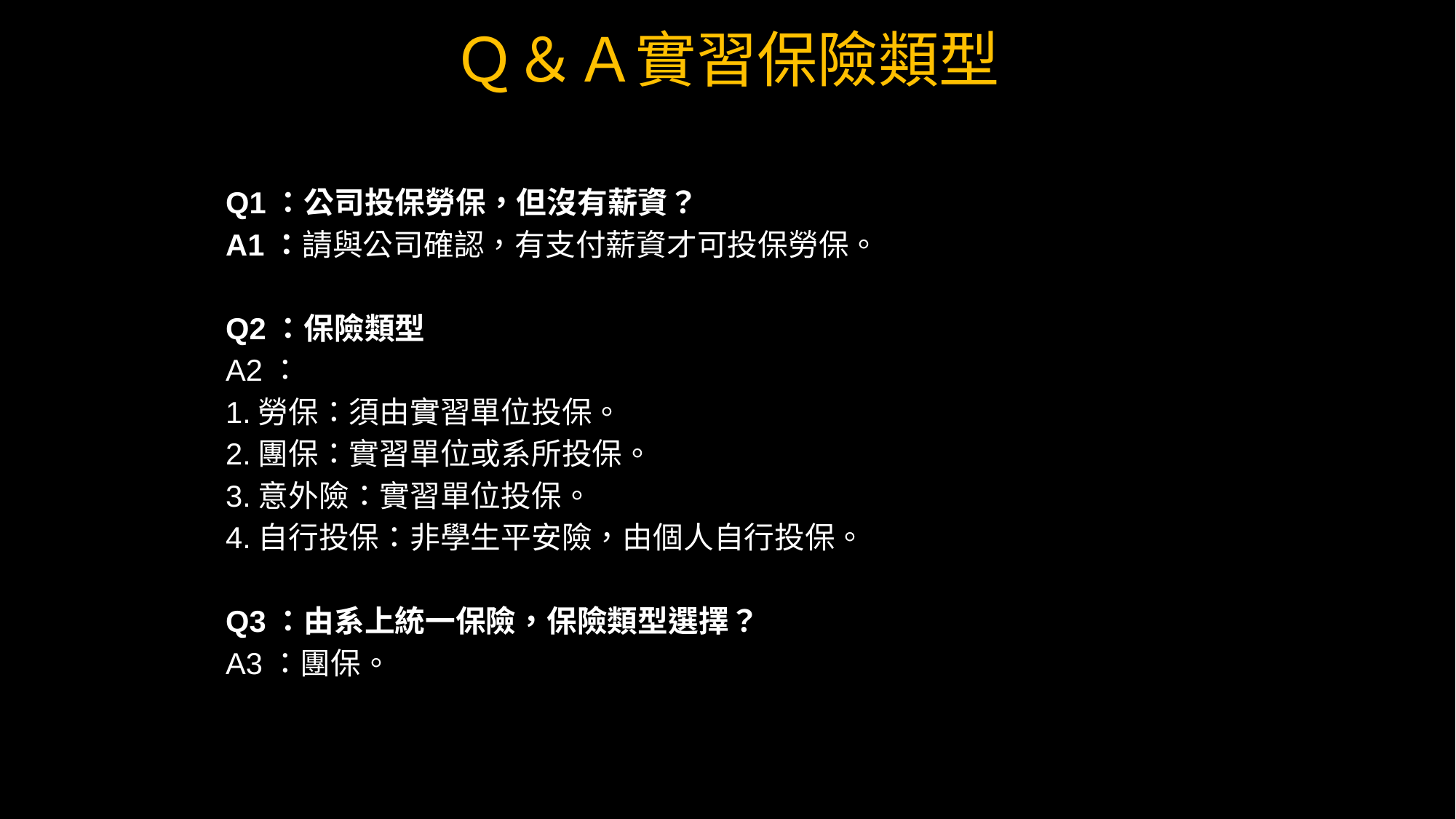

# Ｑ＆Ａ實習保險類型
Q1：公司投保勞保，但沒有薪資？
A1：請與公司確認，有支付薪資才可投保勞保。

Q2：保險類型
A2：
1.勞保：須由實習單位投保。
2.團保：實習單位或系所投保。
3.意外險：實習單位投保。
4.自行投保：非學生平安險，由個人自行投保。

Q3：由系上統一保險，保險類型選擇？
A3：團保。